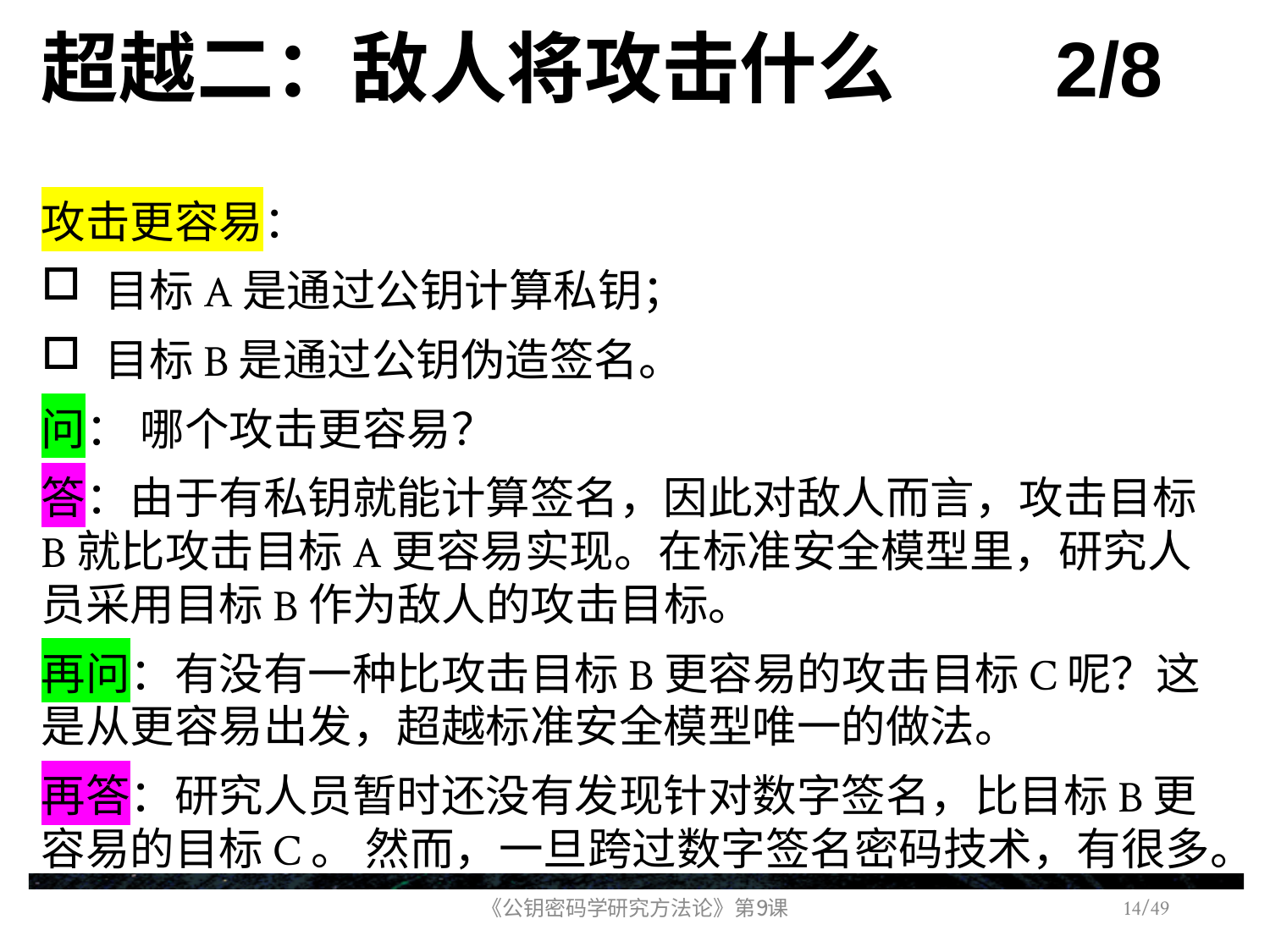

# 超越二：敌人将攻击什么        2/8
攻击更容易：
目标A是通过公钥计算私钥；
目标B是通过公钥伪造签名。
问： 哪个攻击更容易？
答：由于有私钥就能计算签名，因此对敌人而言，攻击目标B就比攻击目标A更容易实现。在标准安全模型里，研究人员采用目标B作为敌人的攻击目标。
再问：有没有一种比攻击目标B更容易的攻击目标C呢？这是从更容易出发，超越标准安全模型唯一的做法。
再答：研究人员暂时还没有发现针对数字签名，比目标B更容易的目标C。 然而，一旦跨过数字签名密码技术，有很多。
《公钥密码学研究方法论》第9课
14/49